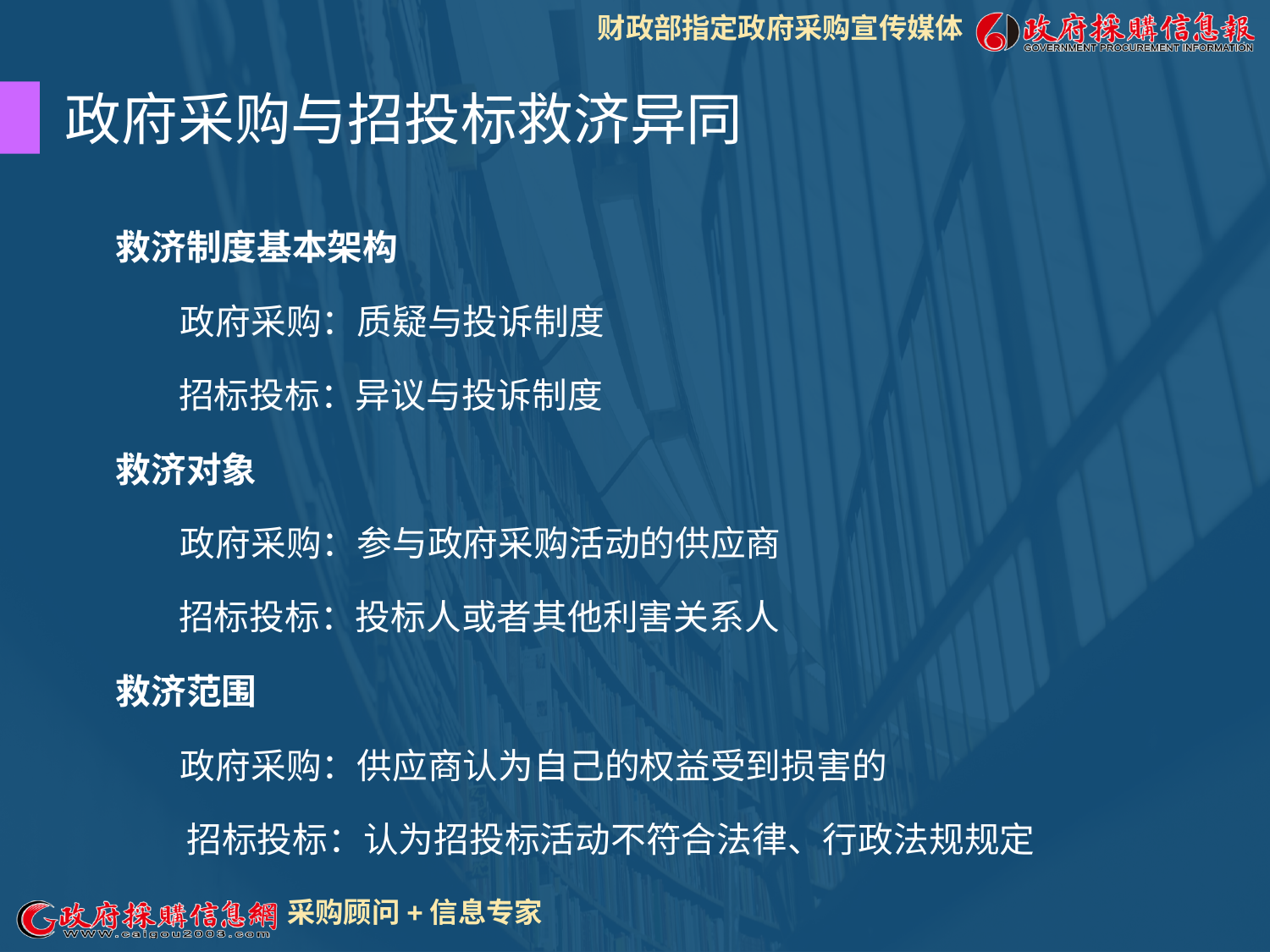

政府采购与招投标救济异同
救济制度基本架构
       政府采购：质疑与投诉制度
       招标投标：异议与投诉制度
救济对象
       政府采购：参与政府采购活动的供应商
       招标投标：投标人或者其他利害关系人
救济范围
       政府采购：供应商认为自己的权益受到损害的
        招标投标：认为招投标活动不符合法律、行政法规规定